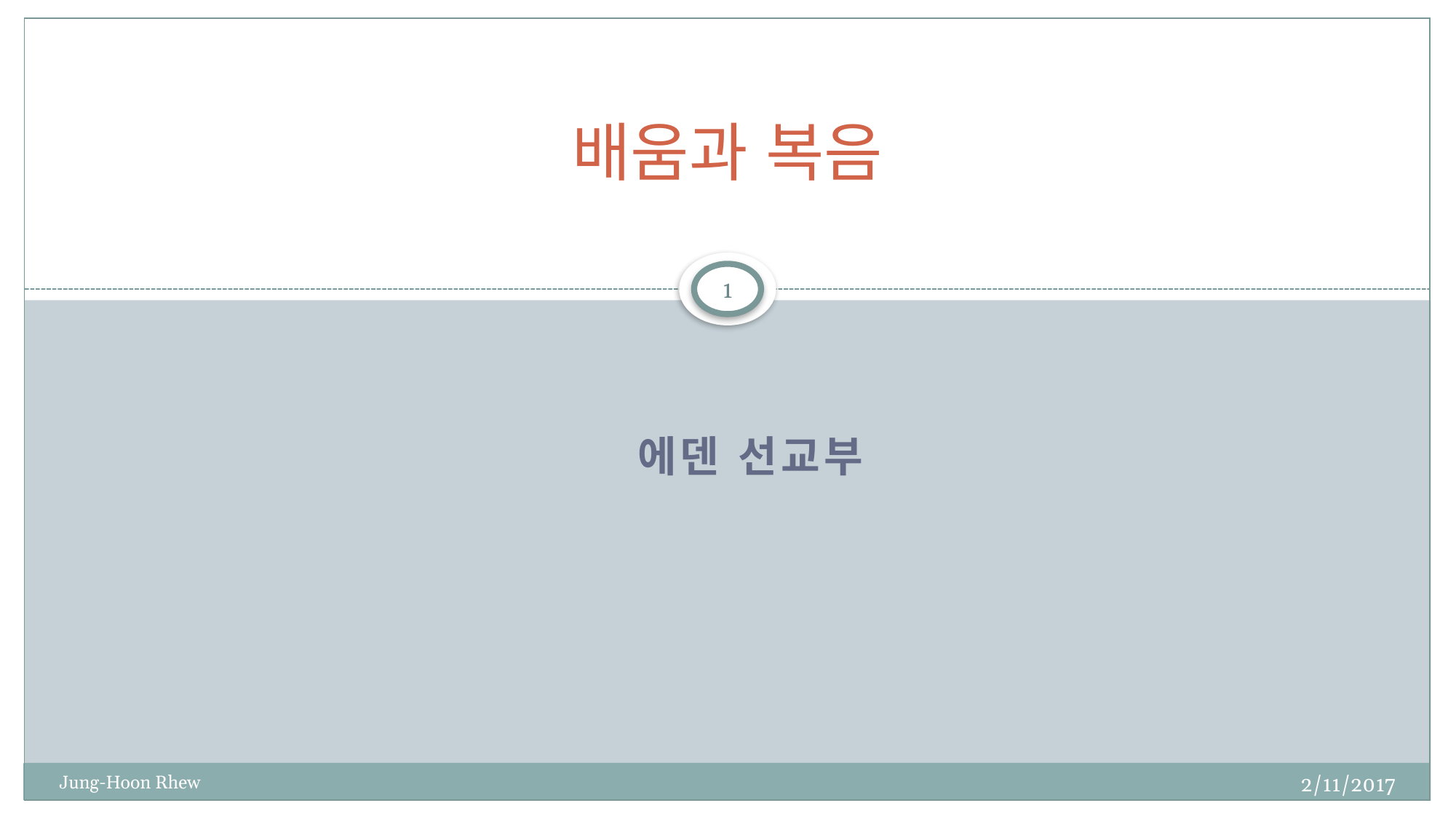

# 배움과 복음
1
에덴 선교부
2/11/2017
Jung-Hoon Rhew